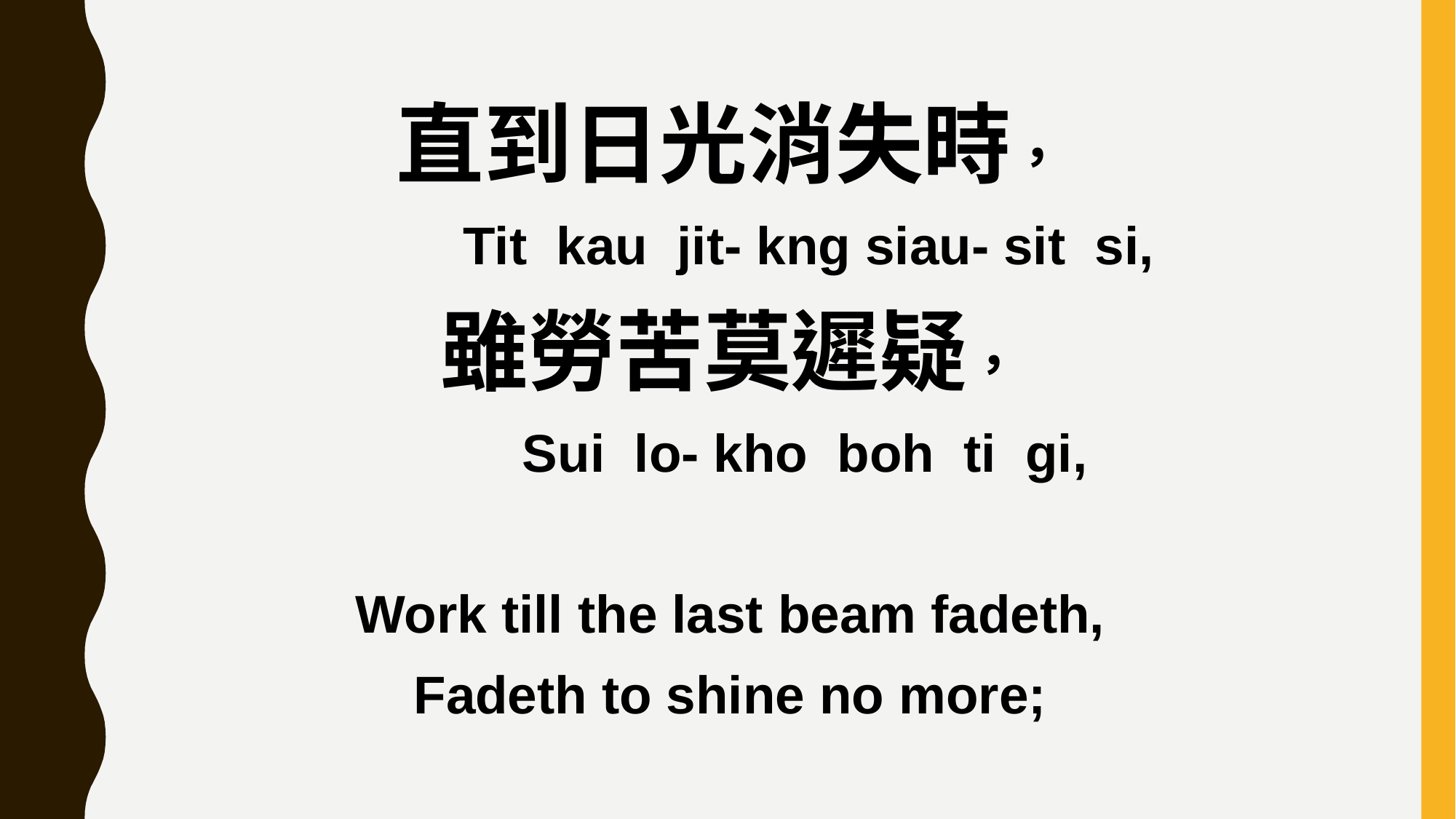

直到日光消失時，
                  Tit  kau  jit- kng siau- sit  si,
雖勞苦莫遲疑，
                      Sui  lo- kho  boh  ti  gi,

Work till the last beam fadeth,
Fadeth to shine no more;